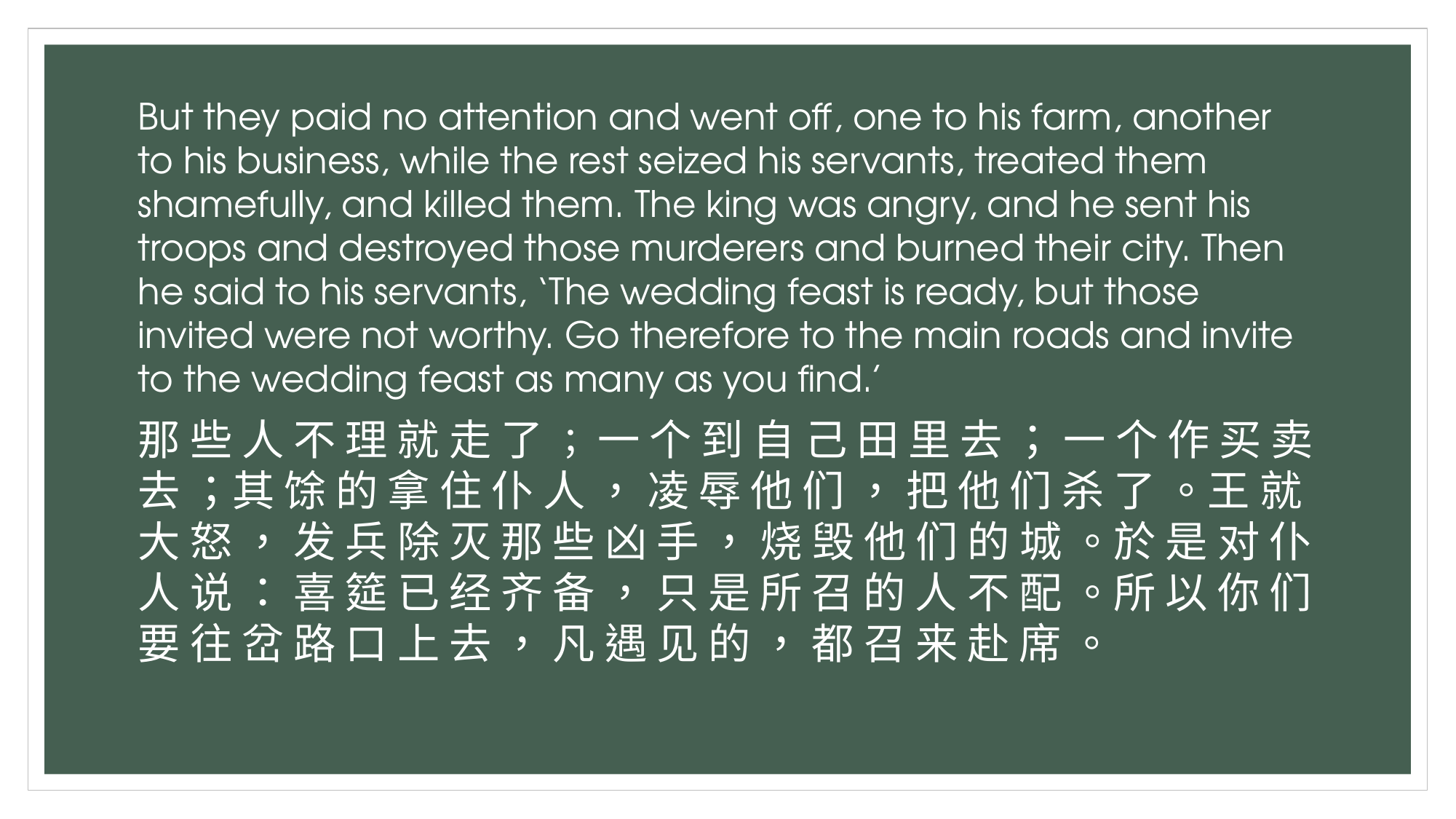

But they paid no attention and went off, one to his farm, another to his business, while the rest seized his servants, treated them shamefully, and killed them. The king was angry, and he sent his troops and destroyed those murderers and burned their city. Then he said to his servants, ‘The wedding feast is ready, but those invited were not worthy. Go therefore to the main roads and invite to the wedding feast as many as you find.’
那 些 人 不 理 就 走 了 ； 一 个 到 自 己 田 里 去 ； 一 个 作 买 卖 去 ；其 馀 的 拿 住 仆 人 ， 凌 辱 他 们 ， 把 他 们 杀 了 。王 就 大 怒 ， 发 兵 除 灭 那 些 凶 手 ， 烧 毁 他 们 的 城 。於 是 对 仆 人 说 ： 喜 筵 已 经 齐 备 ， 只 是 所 召 的 人 不 配 。所 以 你 们 要 往 岔 路 口 上 去 ， 凡 遇 见 的 ， 都 召 来 赴 席 。